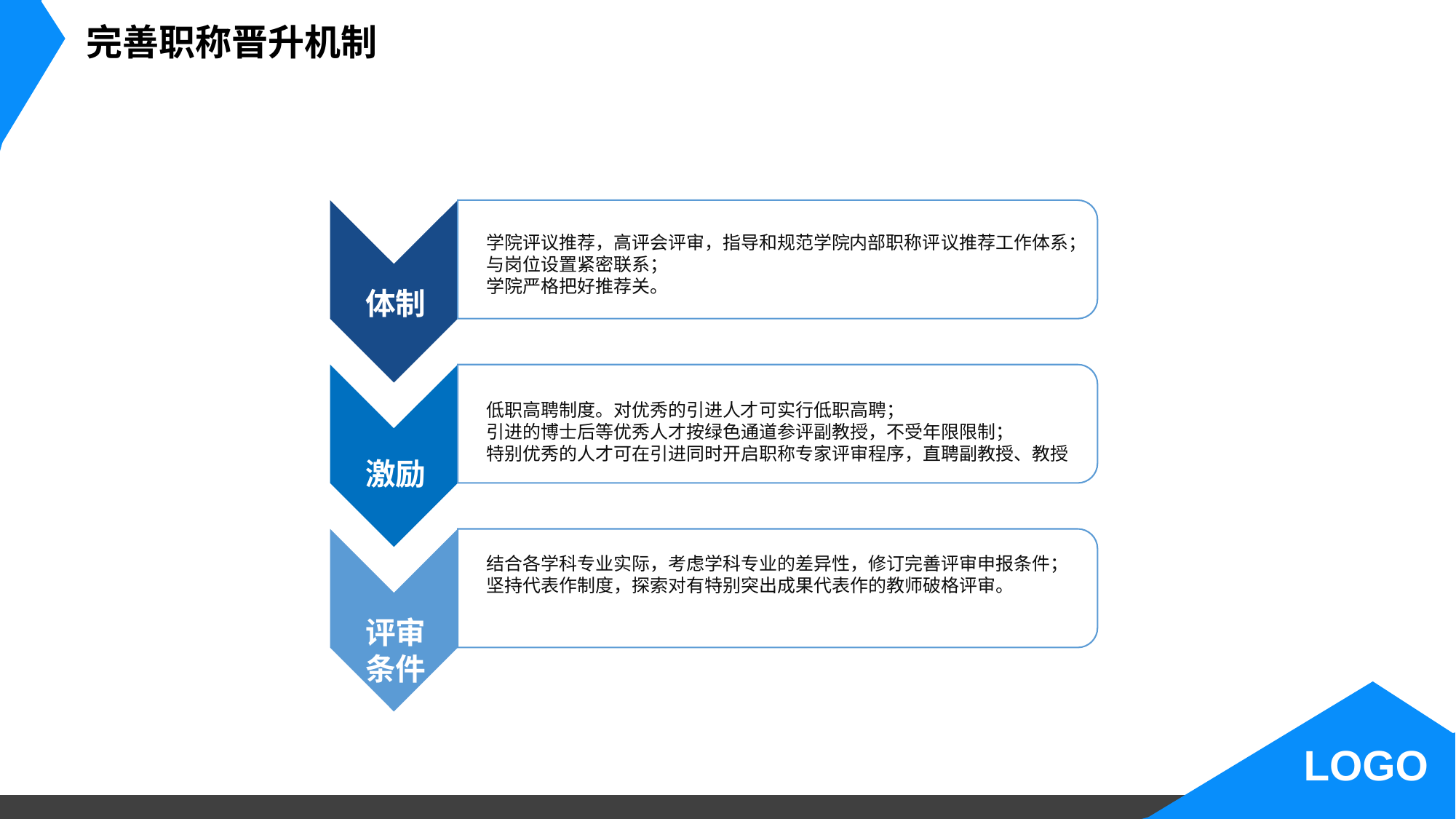

完善职称晋升机制

学院评议推荐，高评会评审，指导和规范学院内部职称评议推荐工作体系；
与岗位设置紧密联系；
学院严格把好推荐关。
体制

低职高聘制度。对优秀的引进人才可实行低职高聘；
引进的博士后等优秀人才按绿色通道参评副教授，不受年限限制；
特别优秀的人才可在引进同时开启职称专家评审程序，直聘副教授、教授
激励

结合各学科专业实际，考虑学科专业的差异性，修订完善评审申报条件；
坚持代表作制度，探索对有特别突出成果代表作的教师破格评审。
评审条件

LOGO